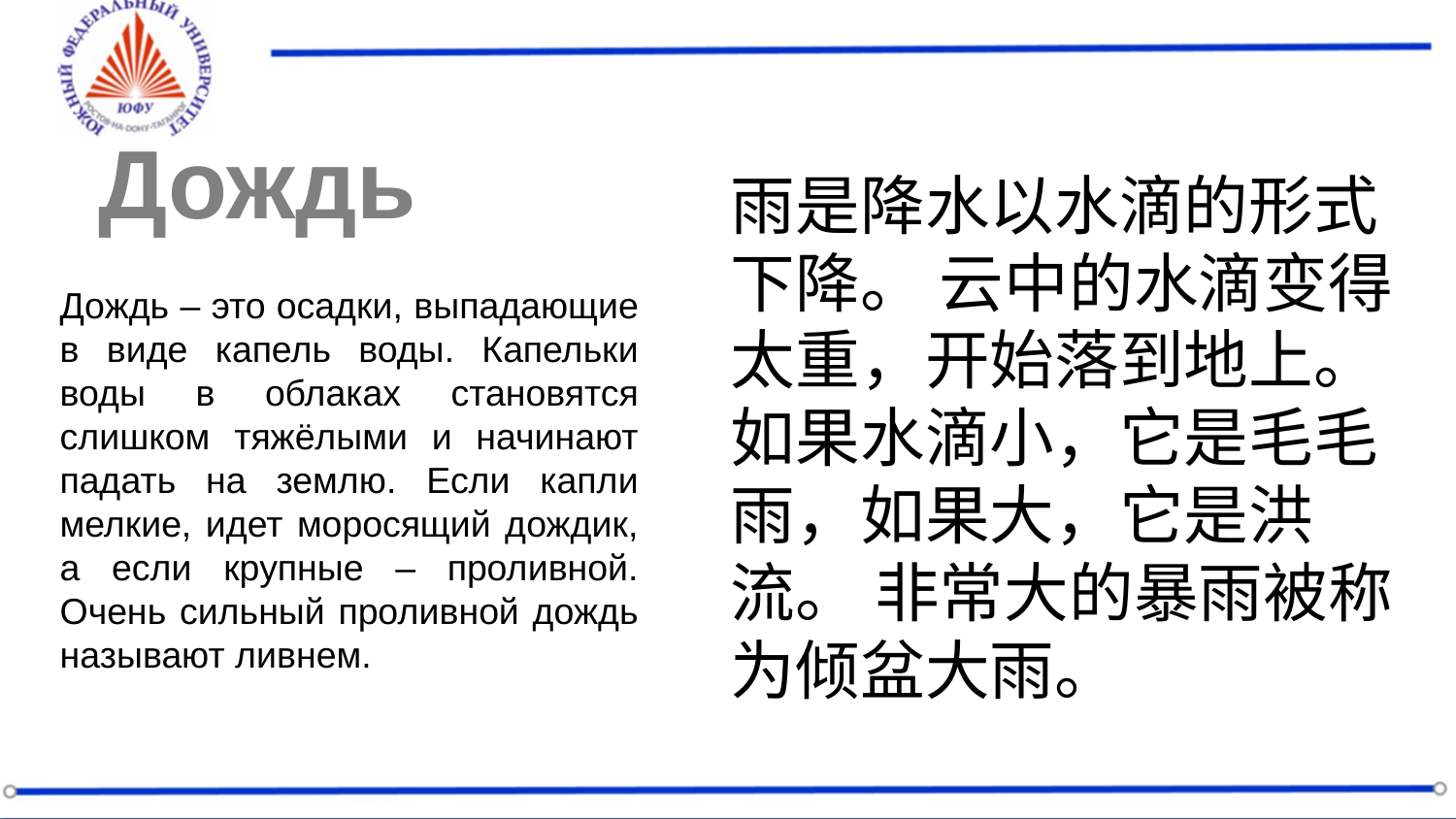

Дождь
Дождь – это осадки, выпадающие в виде капель воды. Капельки воды в облаках становятся слишком тяжёлыми и начинают падать на землю. Если капли мелкие, идет моросящий дождик, а если крупные – проливной. Очень сильный проливной дождь называют ливнем.
雨是降水以水滴的形式下降。 云中的水滴变得太重，开始落到地上。 如果水滴小，它是毛毛雨，如果大，它是洪流。 非常大的暴雨被称为倾盆大雨。